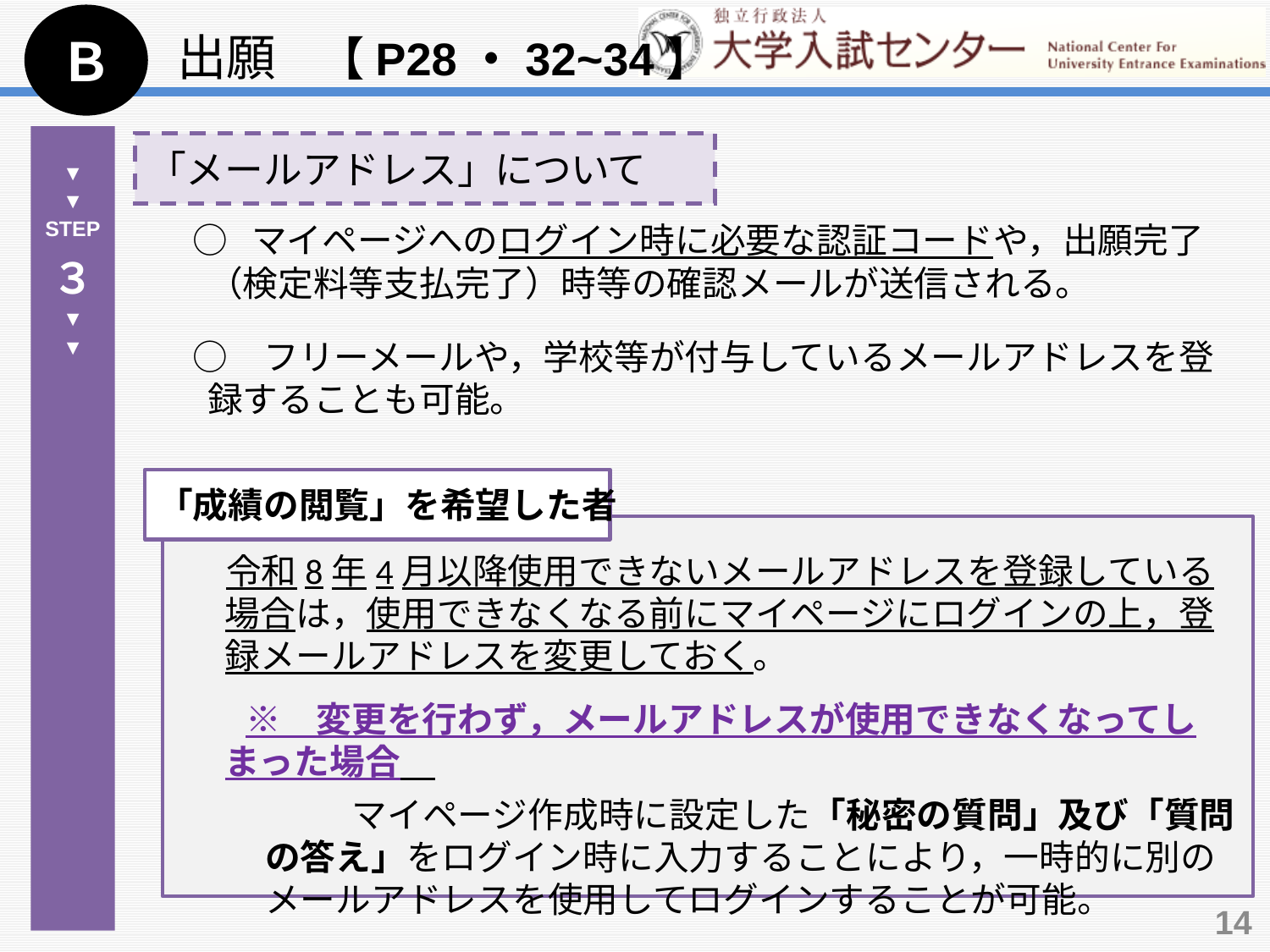

Ｂ
出願　【P28・32~34】

▼
▼
STEP
３
▼
▼
「メールアドレス」について
　○   マイページへのログイン時に必要な認証コードや，出願完了（検定料等支払完了）時等の確認メールが送信される。
　○　フリーメールや，学校等が付与しているメールアドレスを登録することも可能。
「成績の閲覧」を希望した者

　  令和8年4月以降使用できないメールアドレスを登録している場合は，使用できなくなる前にマイページにログインの上，登録メールアドレスを変更しておく。
　　※　変更を行わず，メールアドレスが使用できなくなってしまった場合
　　　　　マイページ作成時に設定した「秘密の質問」及び「質問の答え」をログイン時に入力することにより，一時的に別のメールアドレスを使用してログインすることが可能。
14